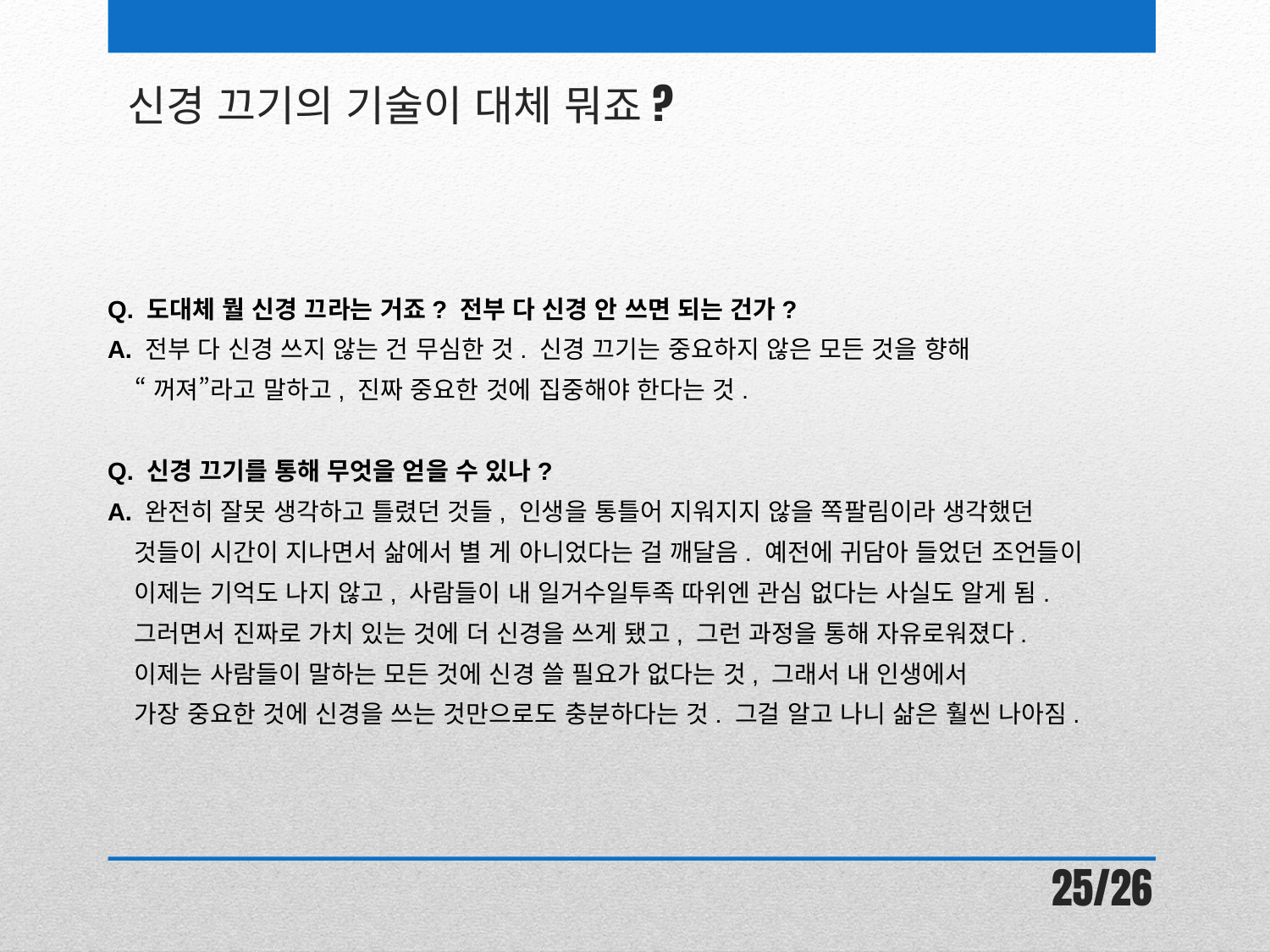

# 신경 끄기의 기술이 대체 뭐죠?
Q. 도대체 뭘 신경 끄라는 거죠? 전부 다 신경 안 쓰면 되는 건가?
A. 전부 다 신경 쓰지 않는 건 무심한 것. 신경 끄기는 중요하지 않은 모든 것을 향해
    “꺼져”라고 말하고, 진짜 중요한 것에 집중해야 한다는 것.

Q. 신경 끄기를 통해 무엇을 얻을 수 있나?
A. 완전히 잘못 생각하고 틀렸던 것들, 인생을 통틀어 지워지지 않을 쪽팔림이라 생각했던
   것들이 시간이 지나면서 삶에서 별 게 아니었다는 걸 깨달음. 예전에 귀담아 들었던 조언들이
   이제는 기억도 나지 않고, 사람들이 내 일거수일투족 따위엔 관심 없다는 사실도 알게 됨.
   그러면서 진짜로 가치 있는 것에 더 신경을 쓰게 됐고, 그런 과정을 통해 자유로워졌다.
   이제는 사람들이 말하는 모든 것에 신경 쓸 필요가 없다는 것, 그래서 내 인생에서
   가장 중요한 것에 신경을 쓰는 것만으로도 충분하다는 것. 그걸 알고 나니 삶은 훨씬 나아짐.
25/26